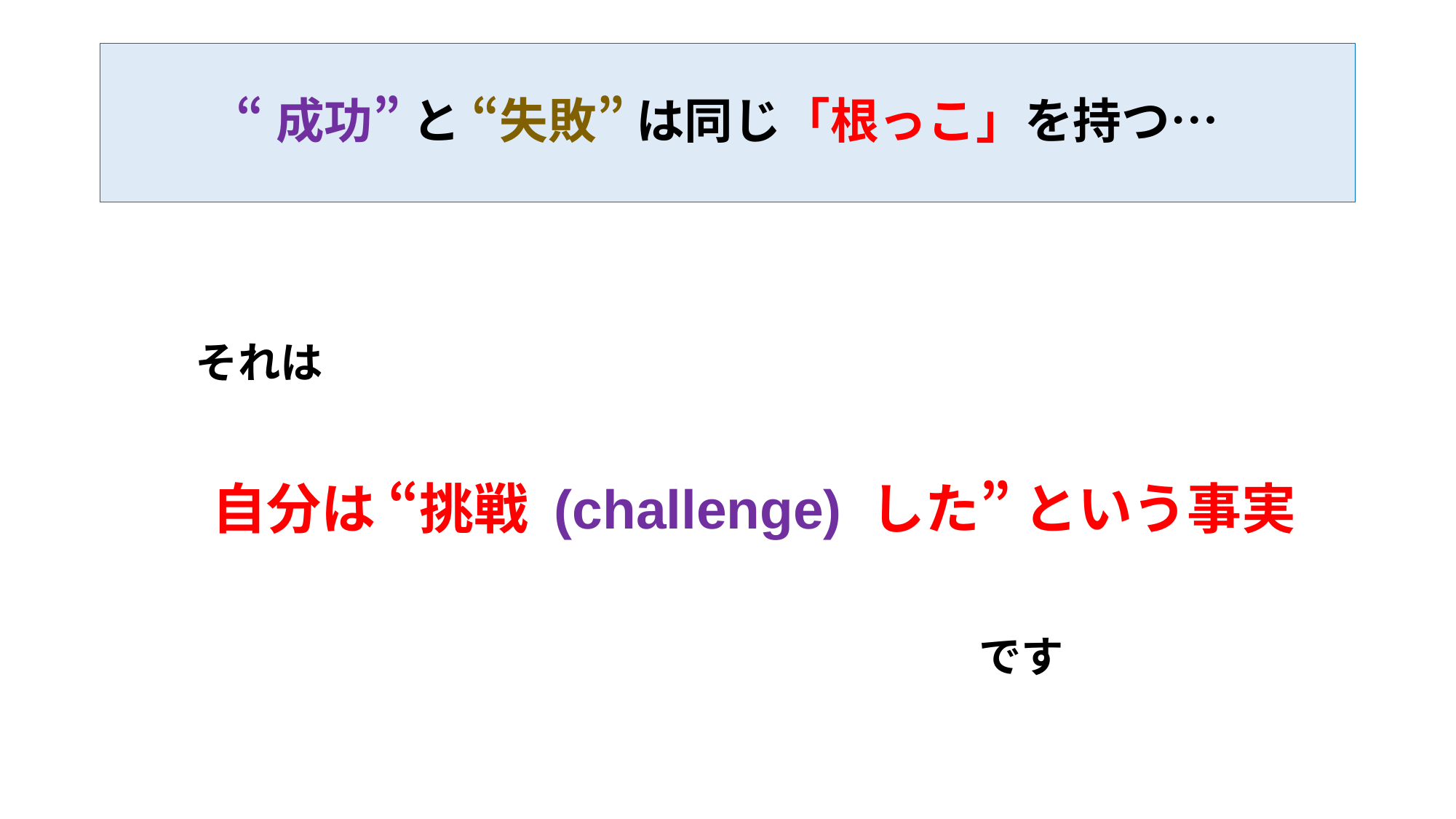

# “成功” と “失敗” は同じ「根っこ」を持つ…

　　それは
  自分は “挑戦 (challenge) した” という事実

                                                                                         です